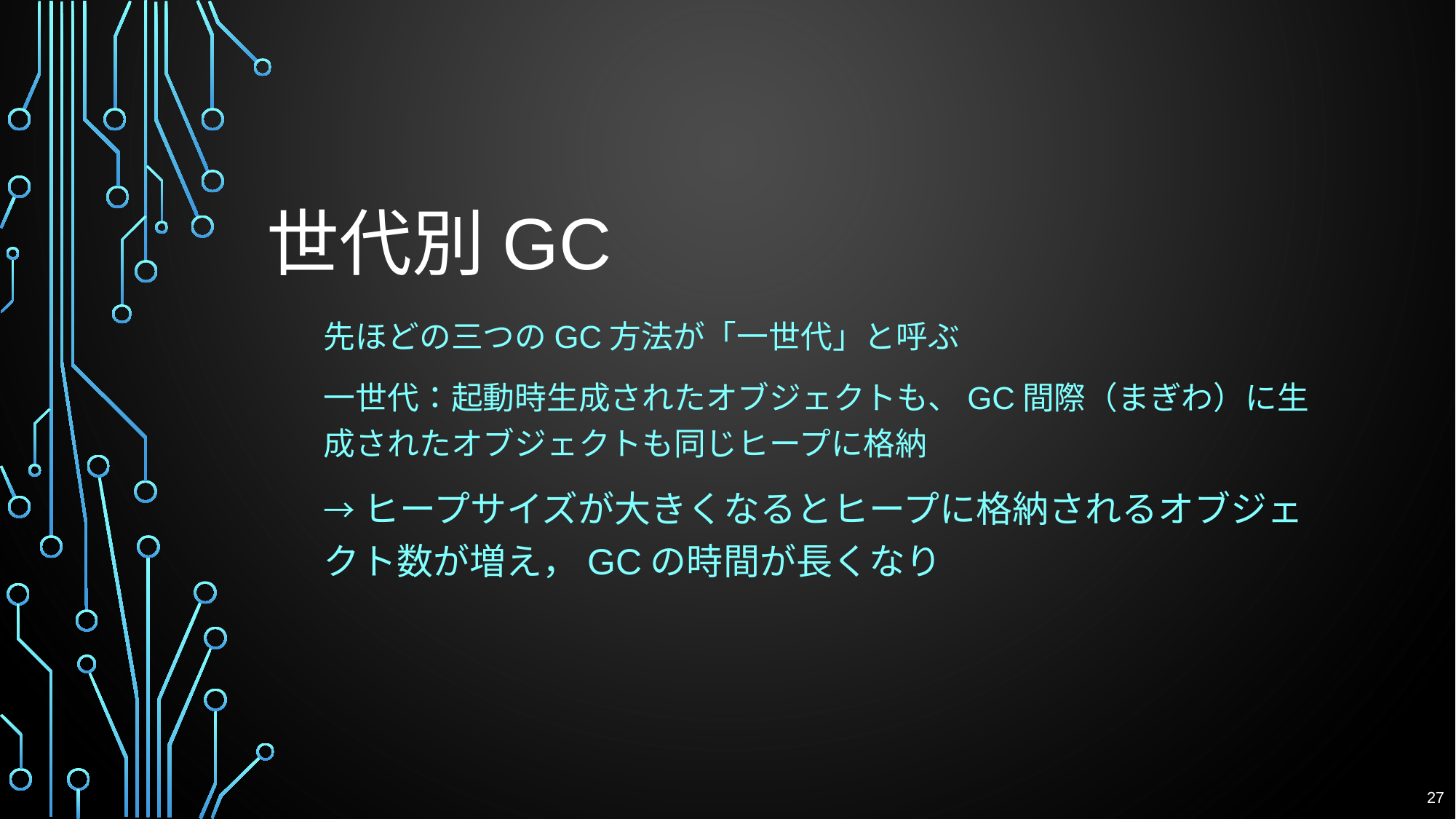

# 世代別GC
先ほどの三つのGC方法が「一世代」と呼ぶ
一世代：起動時生成されたオブジェクトも、GC間際（まぎわ）に生成されたオブジェクトも同じヒープに格納
→ヒープサイズが大きくなるとヒープに格納されるオブジェクト数が増え，GCの時間が長くなり
27